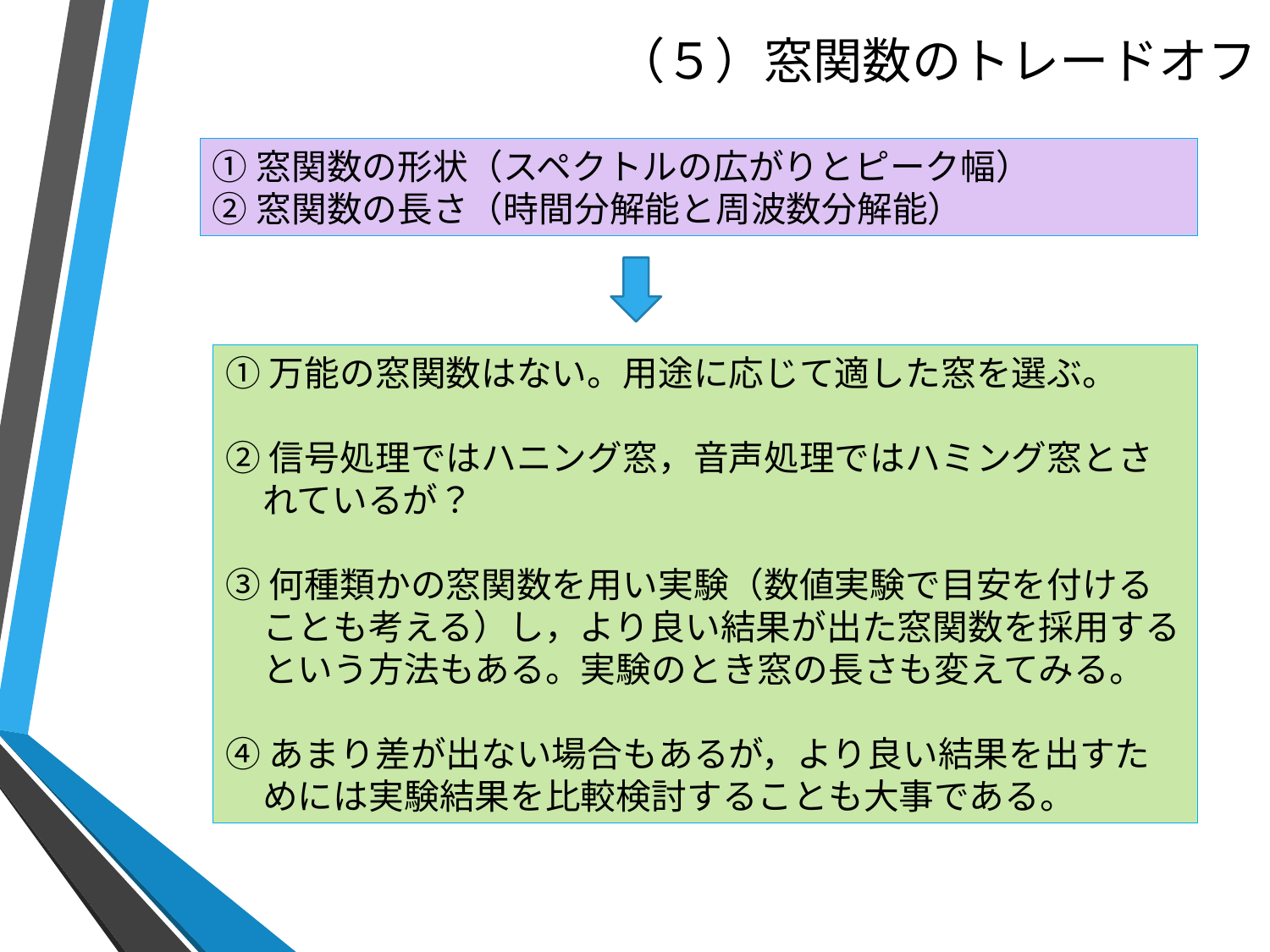

# （５）窓関数のトレードオフ
①窓関数の形状（スペクトルの広がりとピーク幅）
②窓関数の長さ（時間分解能と周波数分解能）

①万能の窓関数はない。用途に応じて適した窓を選ぶ。

②信号処理ではハニング窓，音声処理ではハミング窓とされているが？

③何種類かの窓関数を用い実験（数値実験で目安を付けることも考える）し，より良い結果が出た窓関数を採用するという方法もある。実験のとき窓の長さも変えてみる。

④あまり差が出ない場合もあるが，より良い結果を出すためには実験結果を比較検討することも大事である。